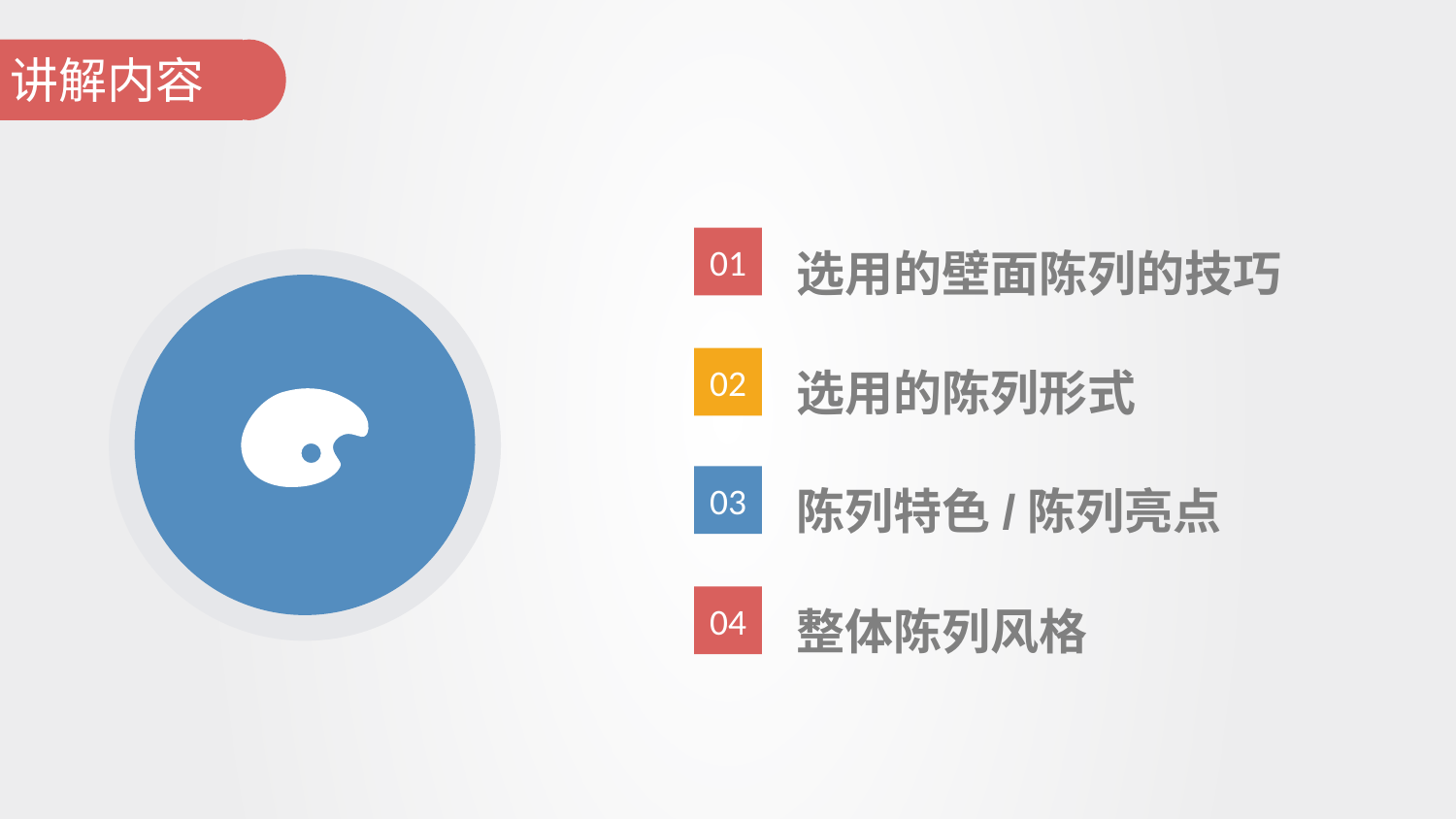

01
选用的壁面陈列的技巧

02
选用的陈列形式
03
陈列特色/陈列亮点
04
整体陈列风格